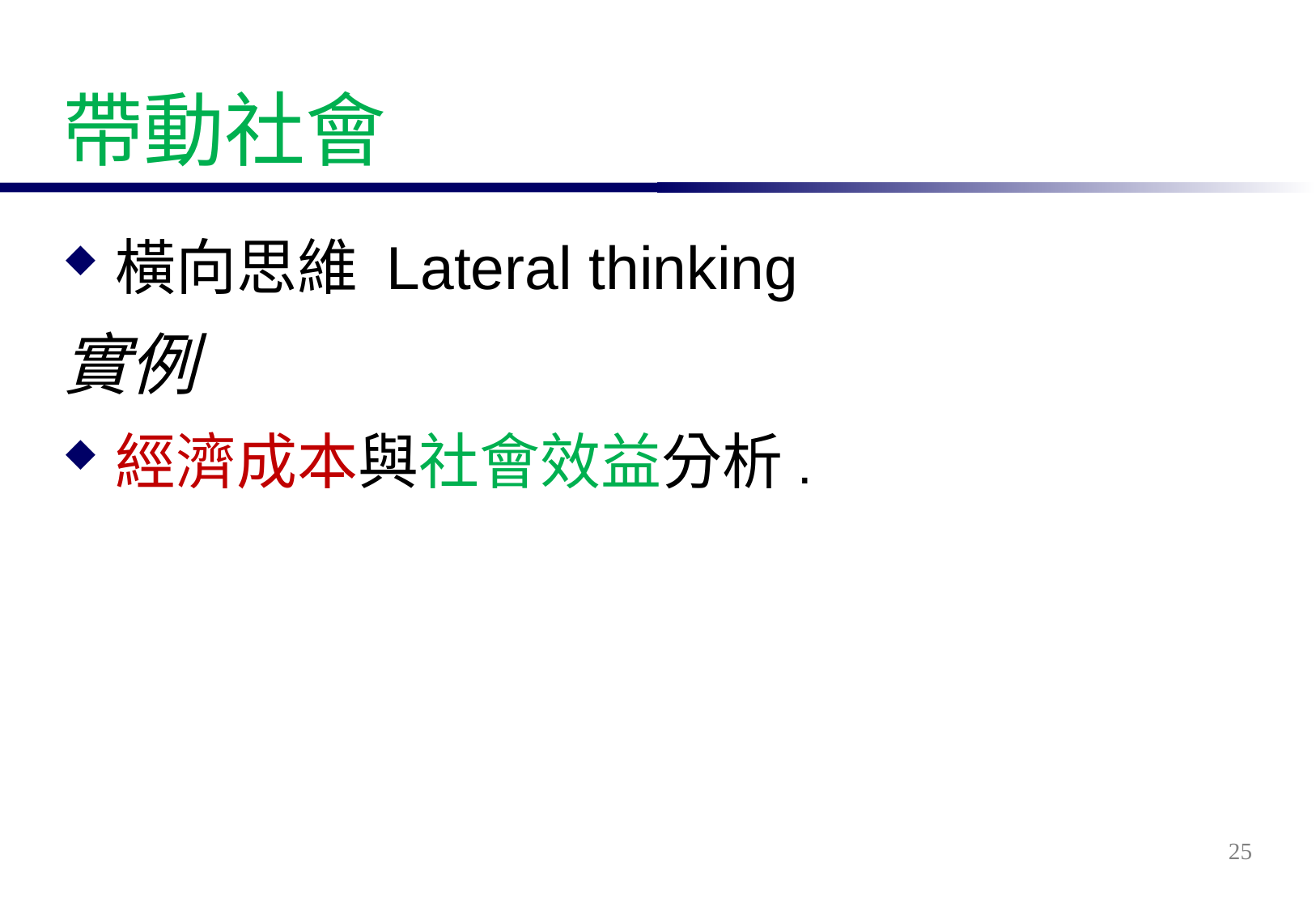

# 帶動社會
橫向思維 Lateral thinking
實例
經濟成本與社會效益分析.
25